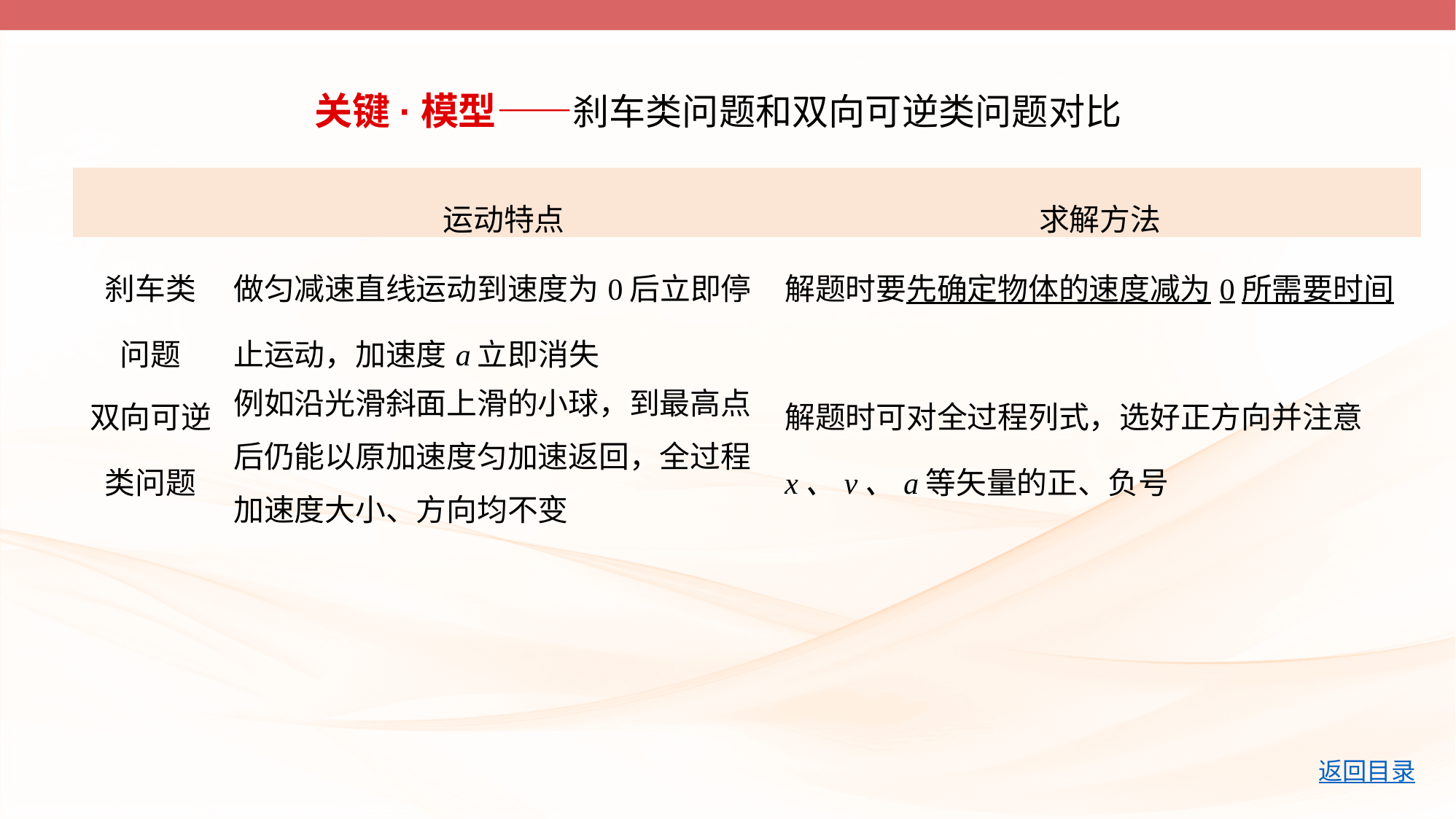

关键·模型——刹车类问题和双向可逆类问题对比
|  | 运动特点 | 求解方法 |
| --- | --- | --- |
| 刹车类 问题 | 做匀减速直线运动到速度为0后立即停止运动，加速度a立即消失 | 解题时要先确定物体的速度减为0所需要时间 |
| 双向可逆 类问题 | 例如沿光滑斜面上滑的小球，到最高点后仍能以原加速度匀加速返回，全过程加速度大小、方向均不变 | 解题时可对全过程列式，选好正方向并注意x、v、a等矢量的正、负号 |